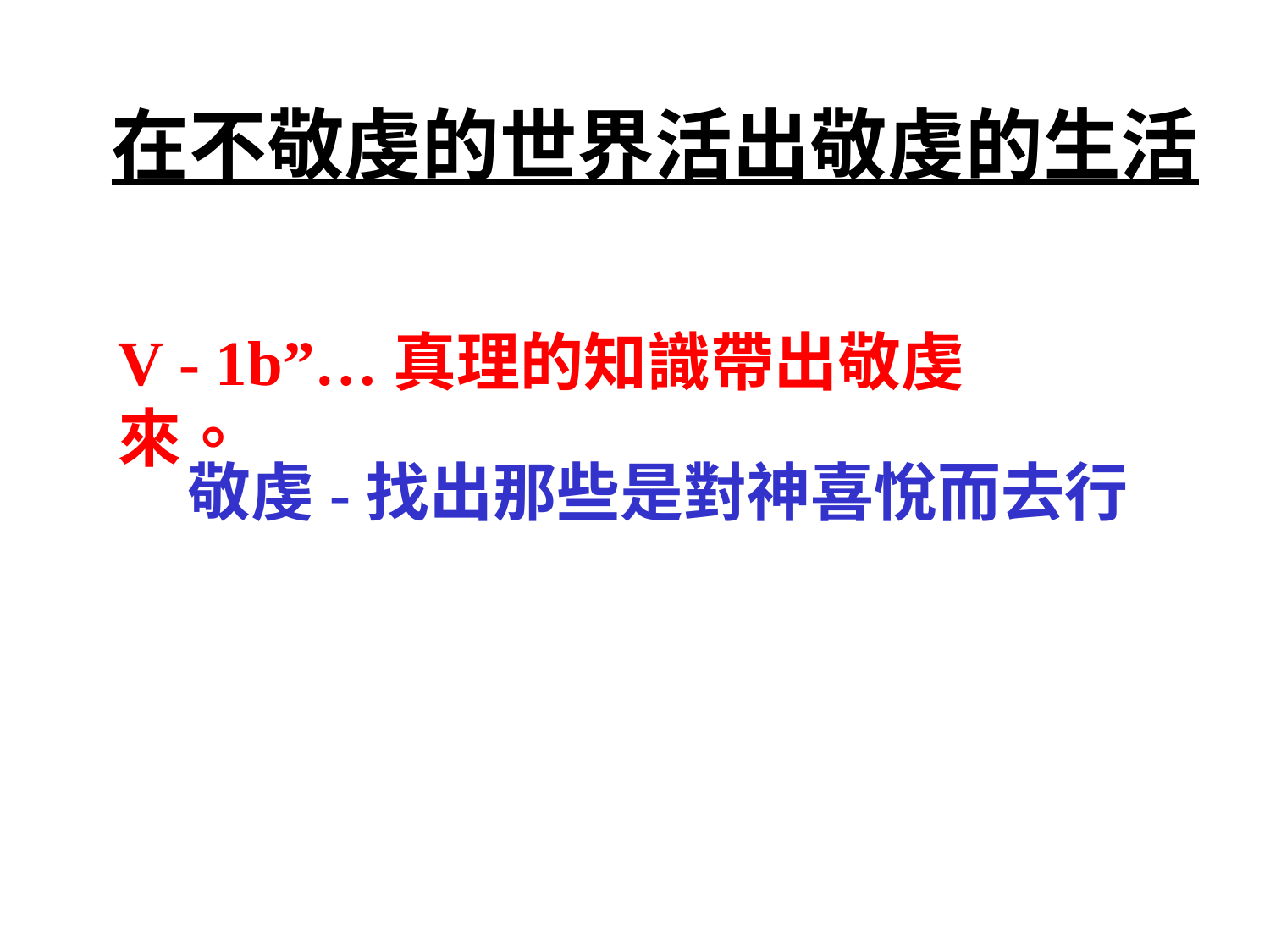

# 在不敬虔的世界活出敬虔的生活
V - 1b”…真理的知識帶出敬虔來。
敬虔-找出那些是對神喜悅而去行